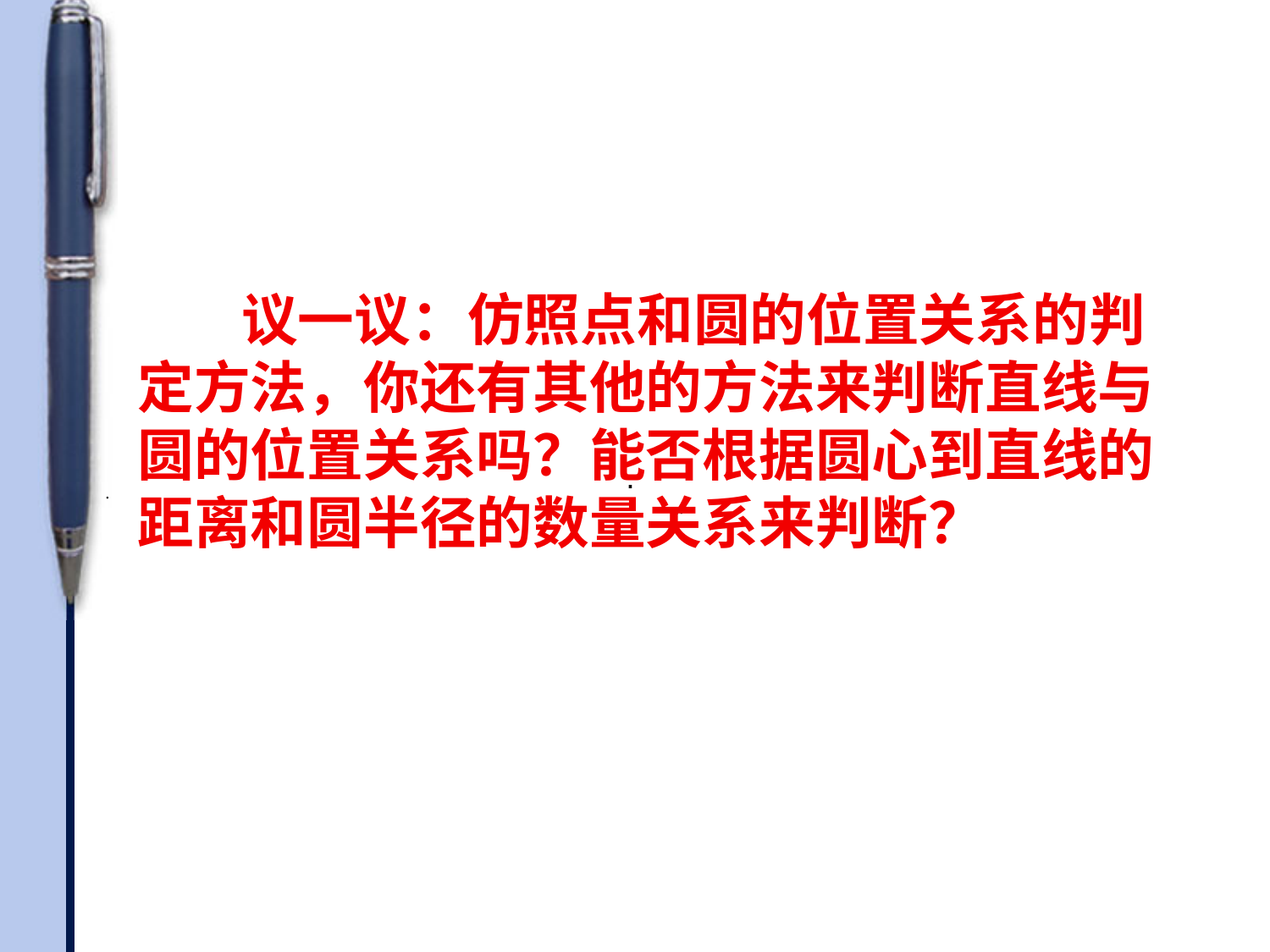

议一议：仿照点和圆的位置关系的判定方法，你还有其他的方法来判断直线与圆的位置关系吗？能否根据圆心到直线的距离和圆半径的数量关系来判断？

.

.
.
.